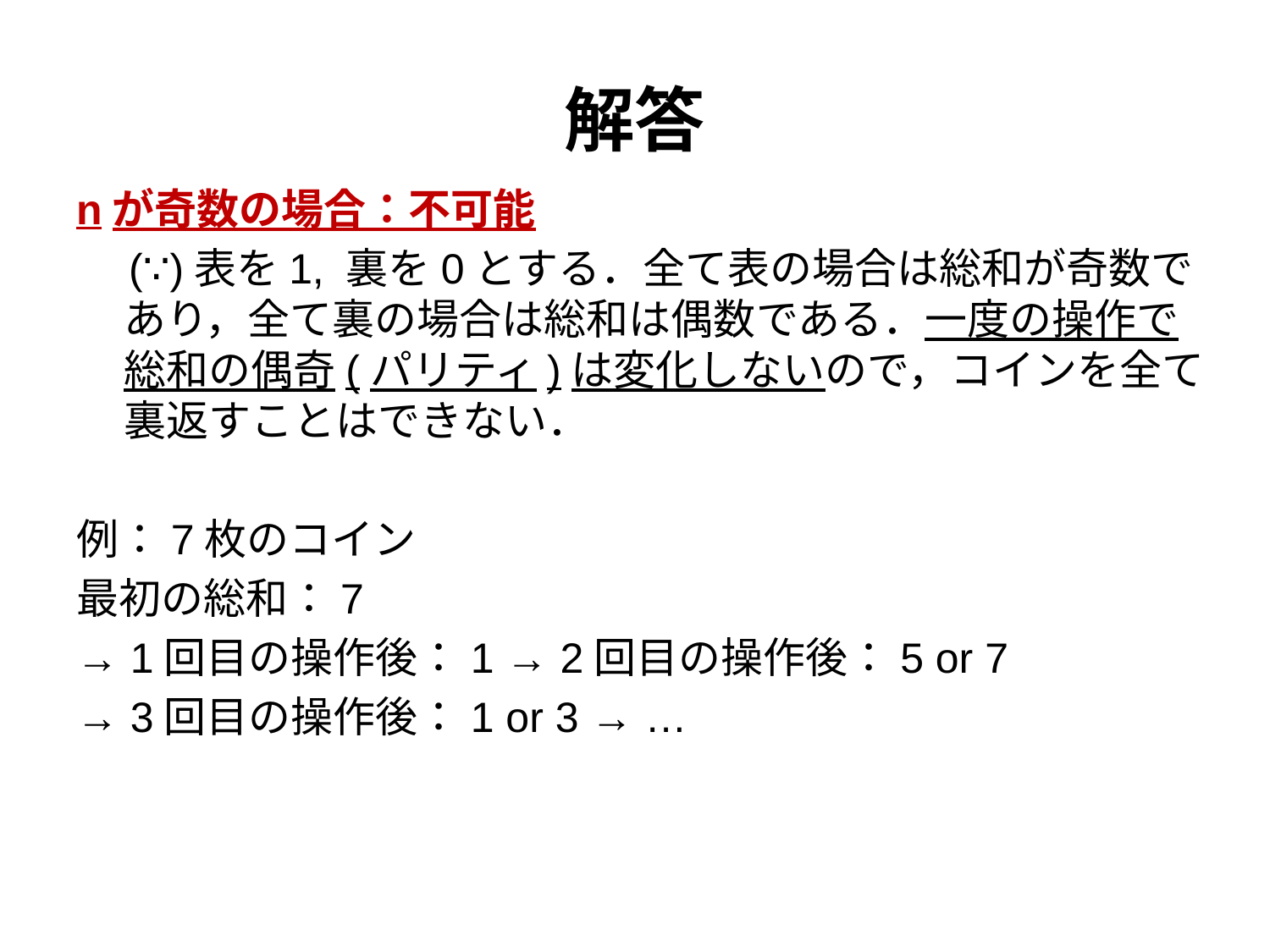

# 解答
nが奇数の場合：不可能
　(∵)表を1, 裏を0とする．全て表の場合は総和が奇数であり，全て裏の場合は総和は偶数である．一度の操作で総和の偶奇(パリティ)は変化しないので，コインを全て裏返すことはできない．

例：7枚のコイン
最初の総和：7
→ 1回目の操作後：1 → 2回目の操作後：5 or 7
→ 3回目の操作後：1 or 3 → …